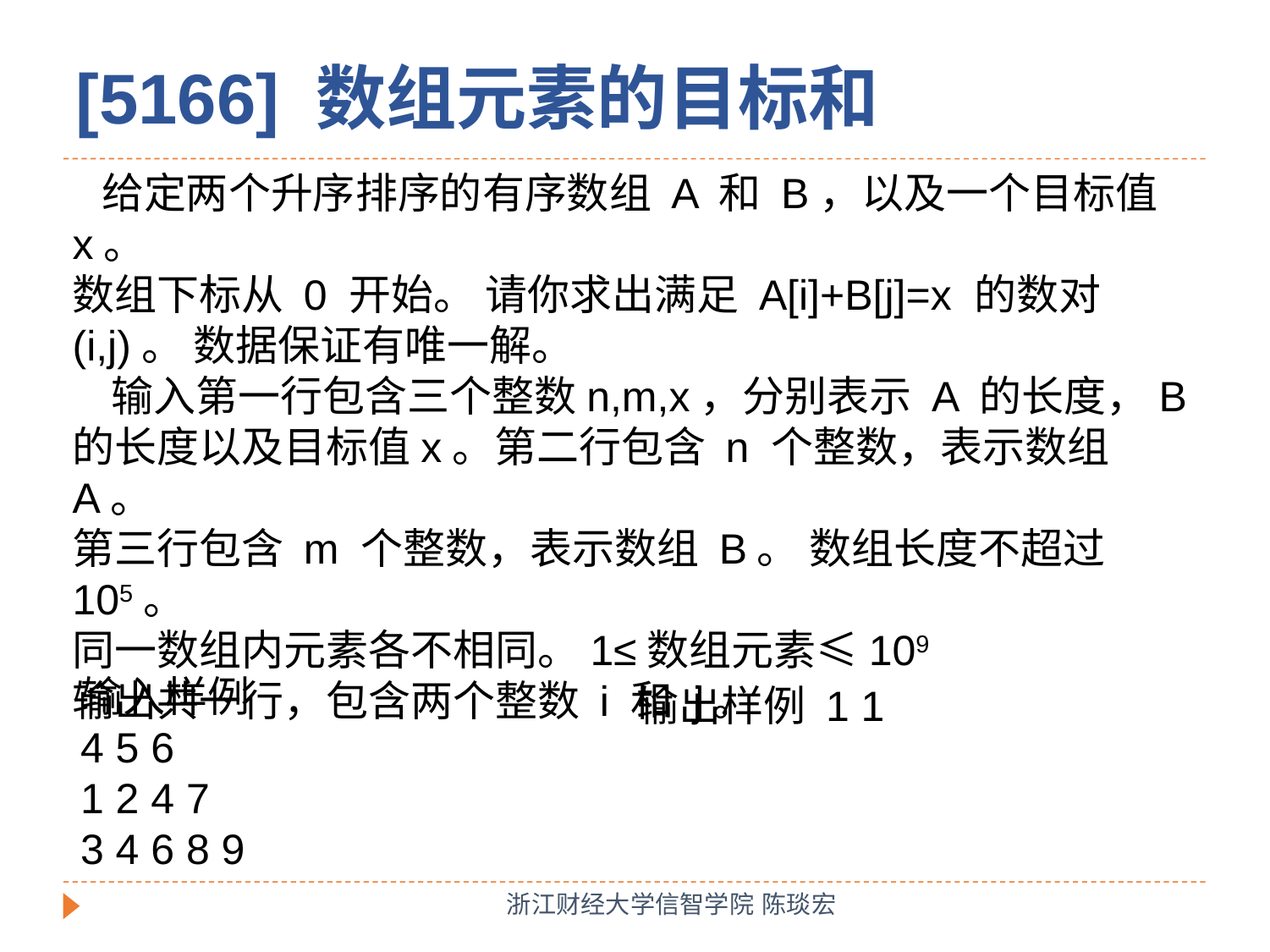

[5166] 数组元素的目标和
  给定两个升序排序的有序数组 A 和 B，以及一个目标值 x。
数组下标从 0 开始。 请你求出满足 A[i]+B[j]=x 的数对(i,j)。 数据保证有唯一解。
   输入第一行包含三个整数n,m,x，分别表示 A 的长度，B 的长度以及目标值x。第二行包含 n 个整数，表示数组 A。
第三行包含 m 个整数，表示数组 B。 数组长度不超过 105。
同一数组内元素各不相同。1≤数组元素≤109
输出共一行，包含两个整数 i 和 j。

输入样例
4 5 6
1 2 4 7
3 4 6 8 9

输出样例 1 1
浙江财经大学信智学院 陈琰宏
14